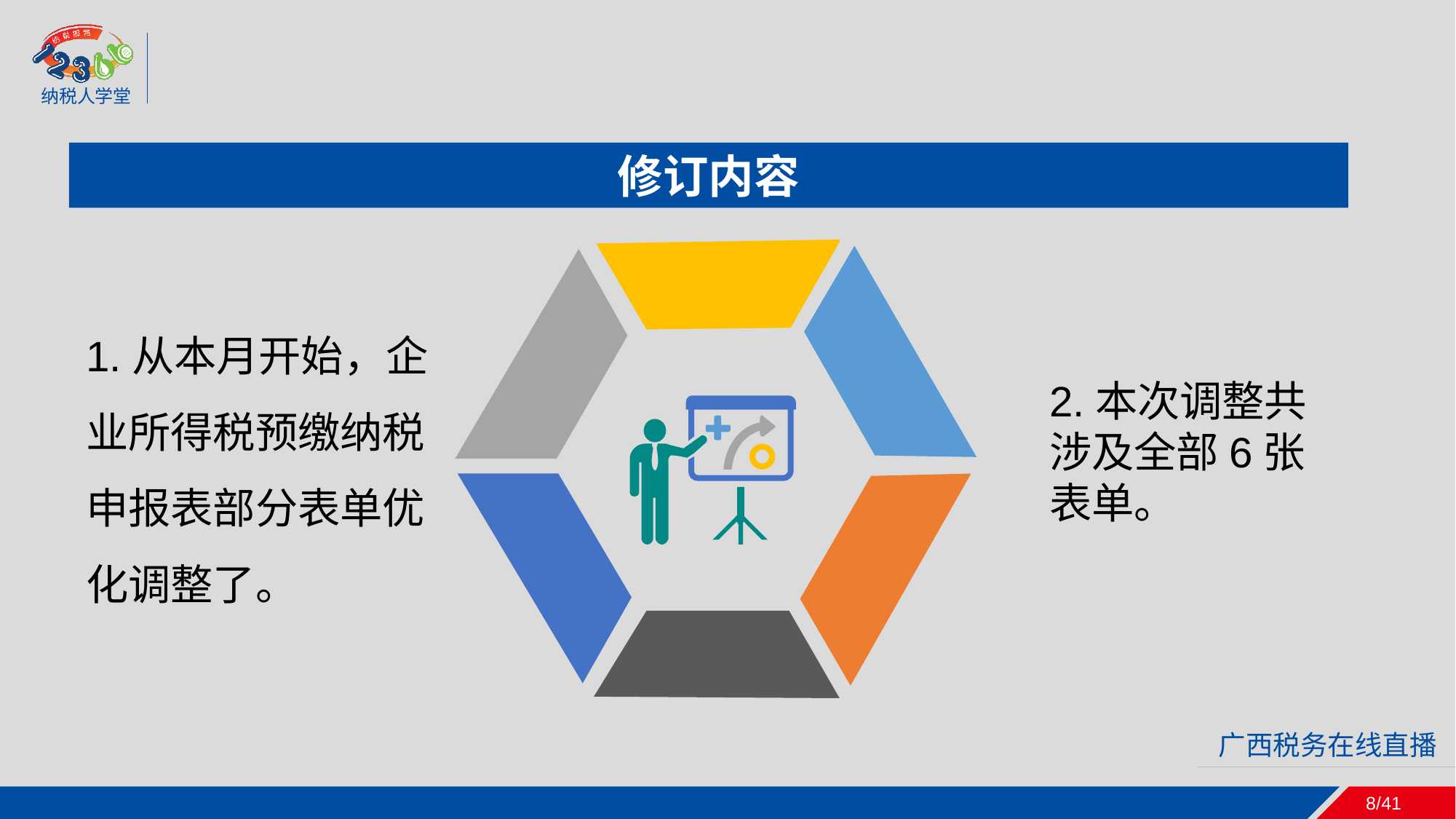

修订内容

1.从本月开始，企业所得税预缴纳税申报表部分表单优化调整了。

2.本次调整共涉及全部6张表单。